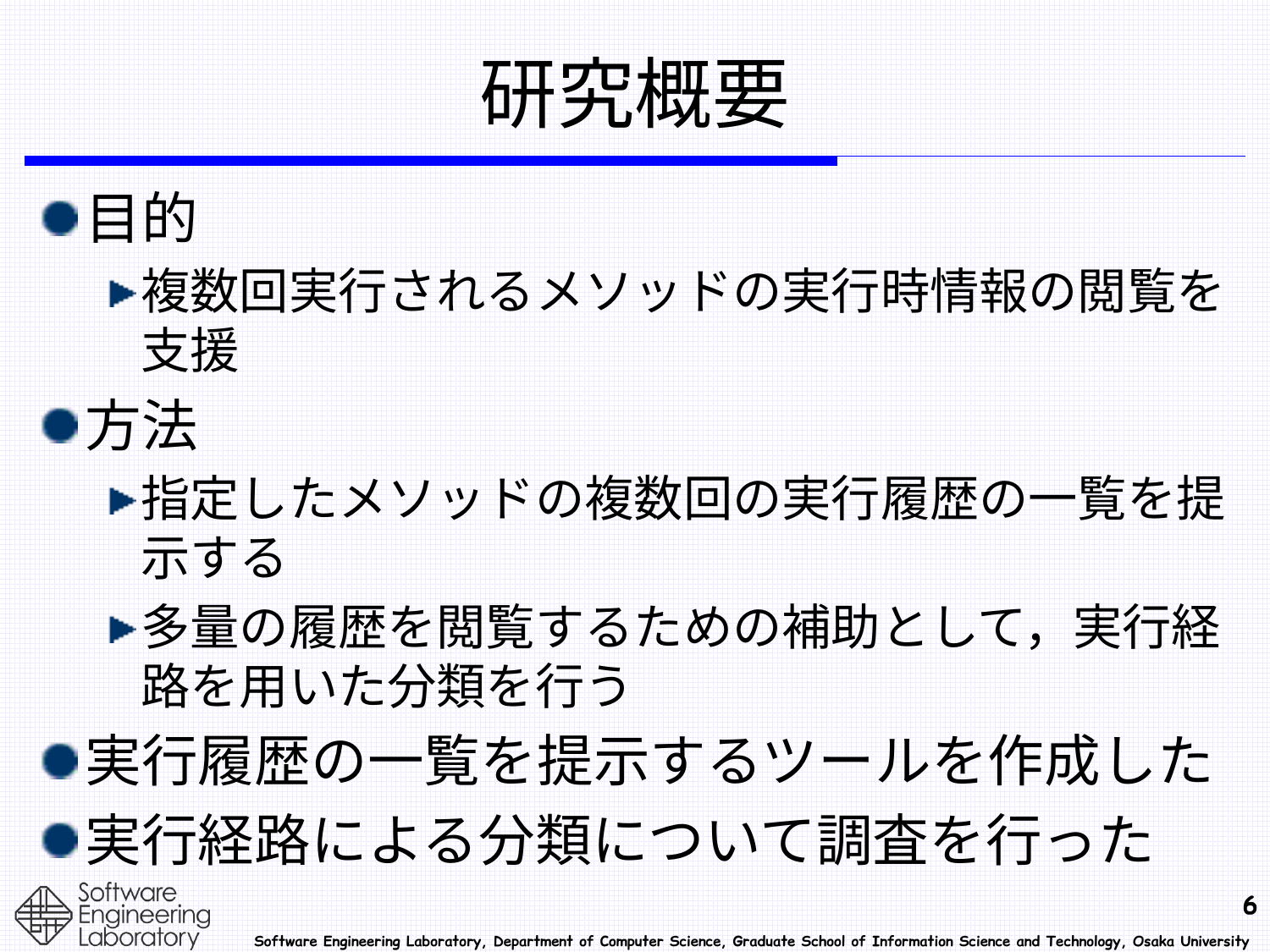

# 研究概要
目的
複数回実行されるメソッドの実行時情報の閲覧を支援
方法
指定したメソッドの複数回の実行履歴の一覧を提示する
多量の履歴を閲覧するための補助として，実行経路を用いた分類を行う
実行履歴の一覧を提示するツールを作成した
実行経路による分類について調査を行った